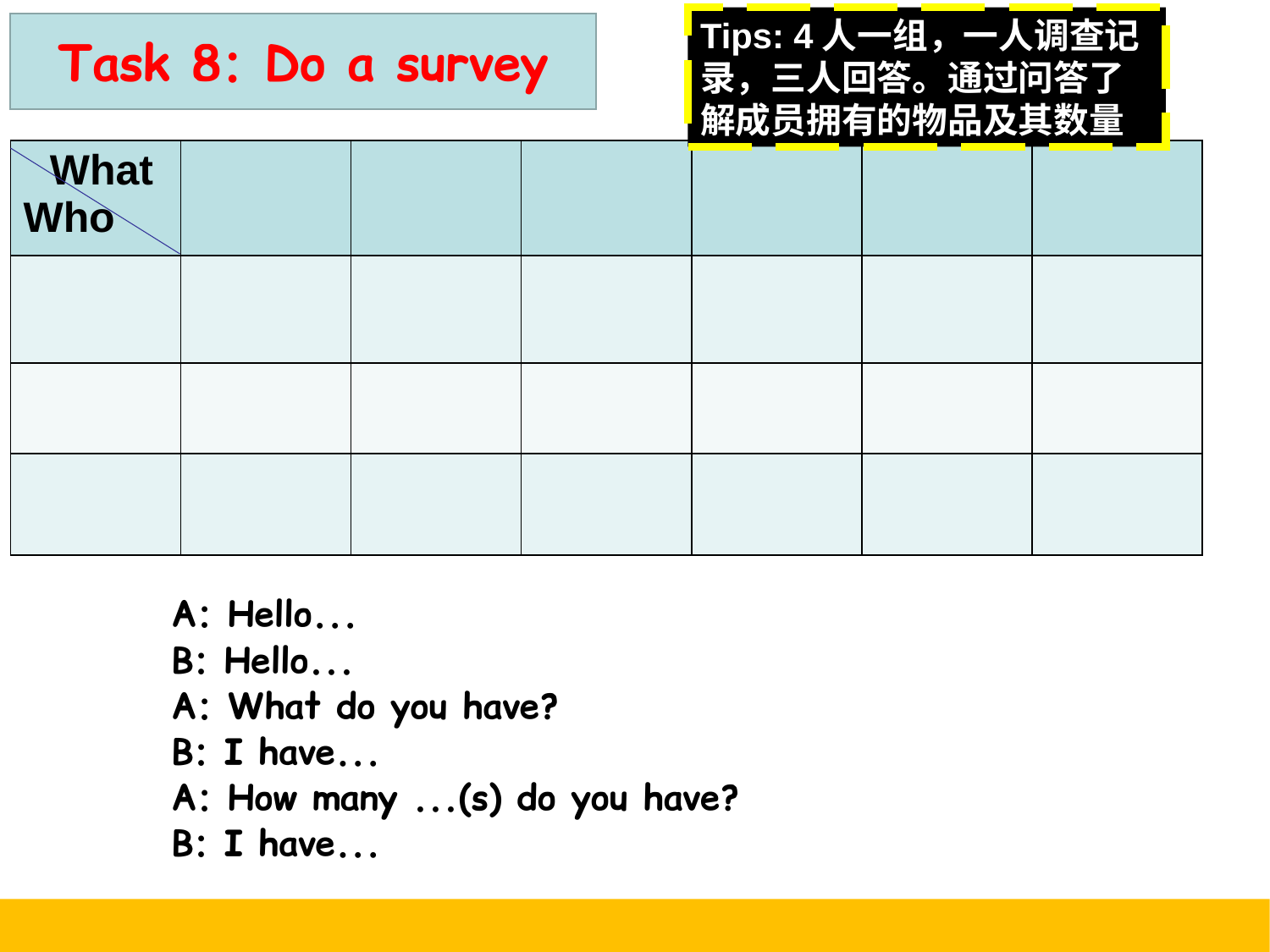

Tips: 4人一组，一人调查记录，三人回答。通过问答了解成员拥有的物品及其数量
Task 8: Do a survey
| What Who |  |  |  |  |  |  |
| --- | --- | --- | --- | --- | --- | --- |
|  |  |  |  |  |  |  |
|  |  |  |  |  |  |  |
|  |  |  |  |  |  |  |
A: Hello...
B: Hello...
A: What do you have?
B: I have...
A: How many ...(s) do you have?
B: I have...